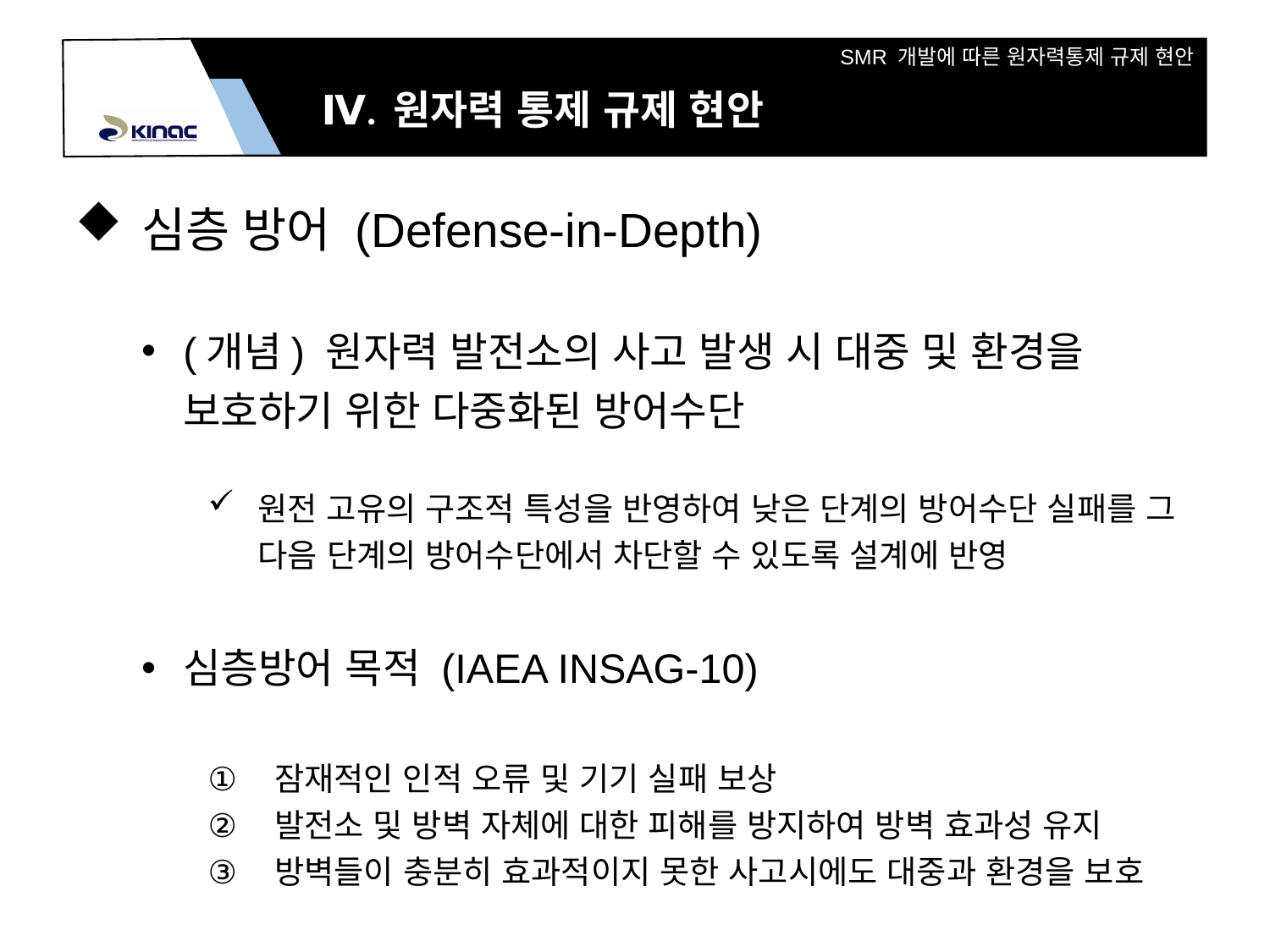

Ⅳ. 원자력 통제 규제 현안
심층 방어 (Defense-in-Depth)

(개념) 원자력 발전소의 사고 발생 시 대중 및 환경을 보호하기 위한 다중화된 방어수단

원전 고유의 구조적 특성을 반영하여 낮은 단계의 방어수단 실패를 그 다음 단계의 방어수단에서 차단할 수 있도록 설계에 반영

심층방어 목적 (IAEA INSAG-10)

잠재적인 인적 오류 및 기기 실패 보상
발전소 및 방벽 자체에 대한 피해를 방지하여 방벽 효과성 유지
방벽들이 충분히 효과적이지 못한 사고시에도 대중과 환경을 보호